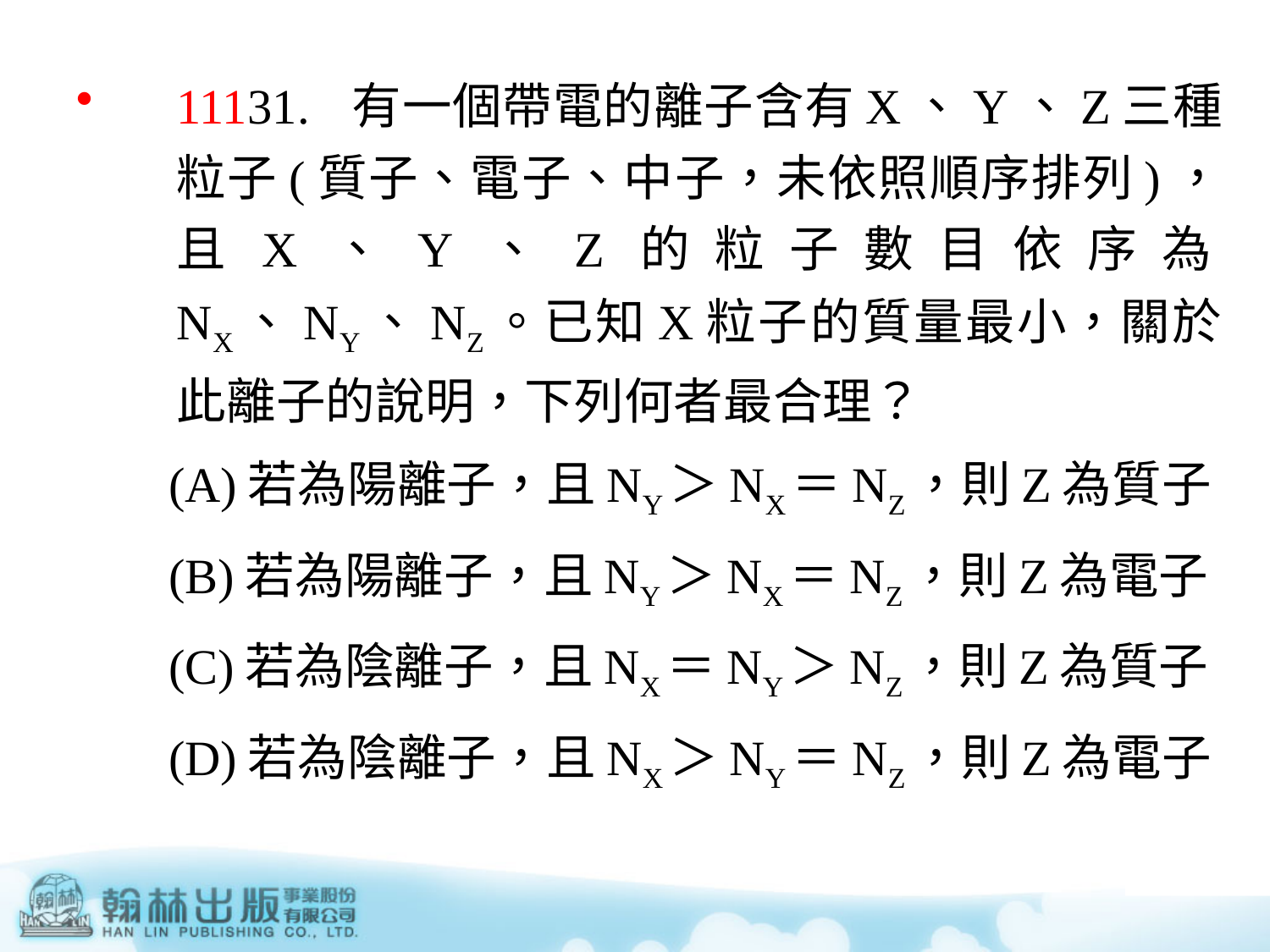

11131.	有一個帶電的離子含有X、Y、Z三種粒子(質子、電子、中子，未依照順序排列)，且X、Y、Z的粒子數目依序為NX、NY、NZ。已知X粒子的質量最小，關於此離子的說明，下列何者最合理？
(A)若為陽離子，且NY＞NX＝NZ，則Z為質子
(B)若為陽離子，且NY＞NX＝NZ，則Z為電子
(C)若為陰離子，且NX＝NY＞NZ，則Z為質子
(D)若為陰離子，且NX＞NY＝NZ，則Z為電子